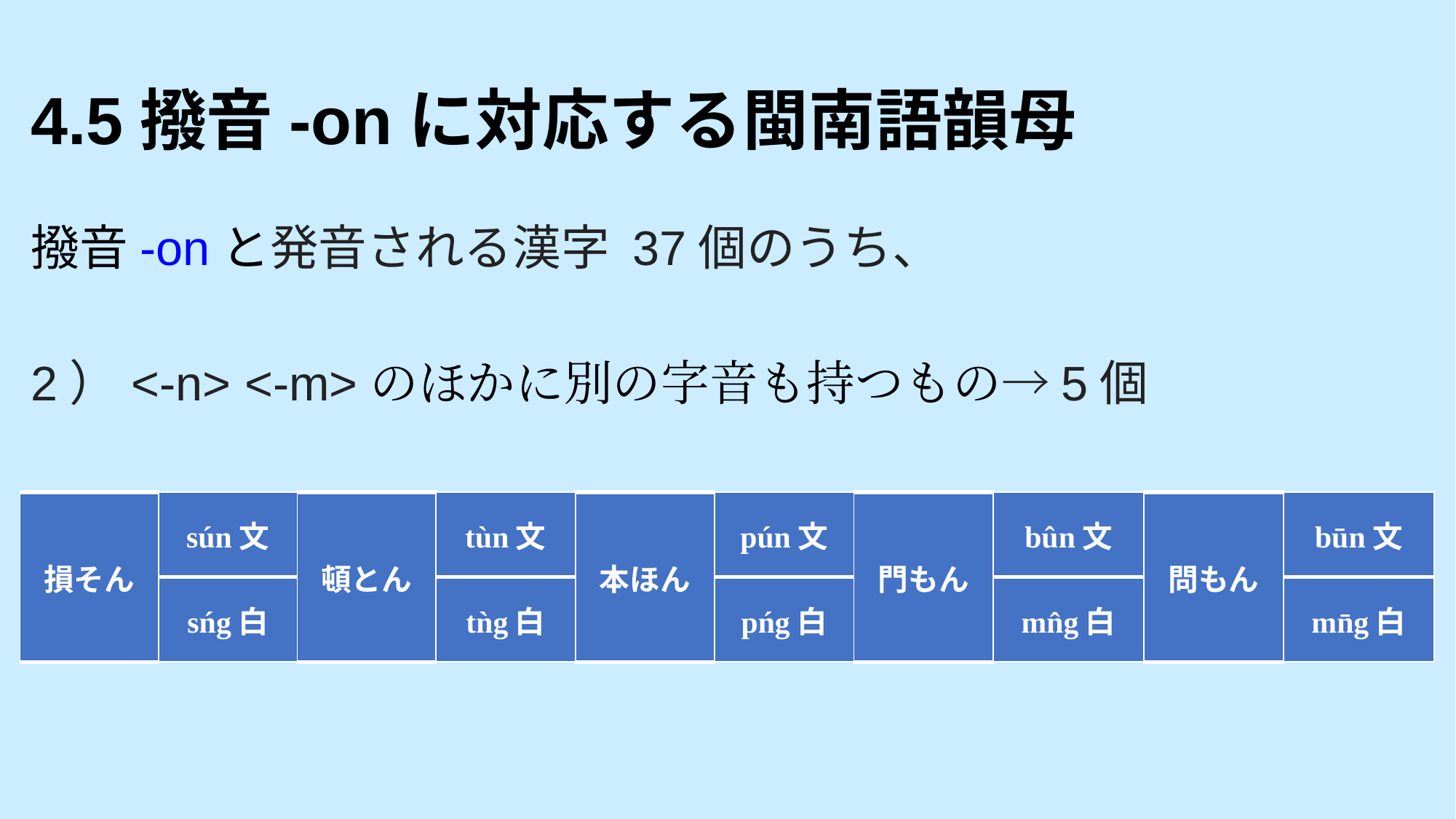

# 4.5撥音-onに対応する閩南語韻母
撥音-onと発音される漢字 37個のうち、

2） <-n> <-m>のほかに別の字音も持つもの→5個

| 損そん | sún文 | 頓とん | tùn文 | 本ほん | pún文 | 門もん | bûn文 | 問もん | būn文 |
| --- | --- | --- | --- | --- | --- | --- | --- | --- | --- |
|  | sńg白 |  | tǹg白 |  | pńg白 |  | mn̂g白 |  | mn̄g白 |